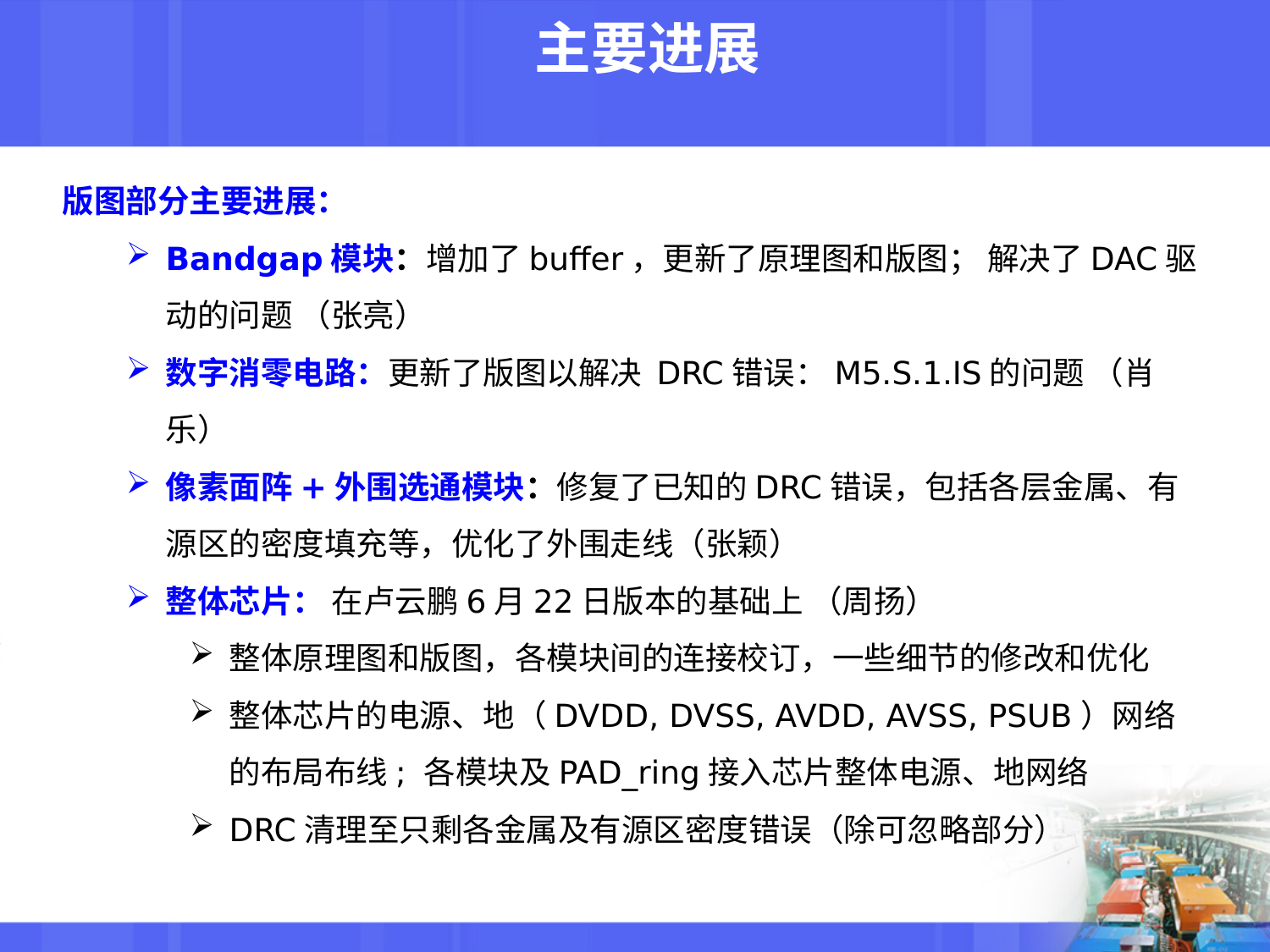

主要进展
版图部分主要进展：
Bandgap模块：增加了buffer，更新了原理图和版图； 解决了DAC驱动的问题 （张亮）
数字消零电路：更新了版图以解决 DRC错误：M5.S.1.IS的问题 （肖乐）
像素面阵+外围选通模块：修复了已知的DRC错误，包括各层金属、有源区的密度填充等，优化了外围走线（张颖）
整体芯片： 在卢云鹏6月22日版本的基础上 （周扬）
整体原理图和版图，各模块间的连接校订，一些细节的修改和优化
整体芯片的电源、地（DVDD, DVSS, AVDD, AVSS, PSUB）网络的布局布线; 各模块及PAD_ring接入芯片整体电源、地网络
DRC清理至只剩各金属及有源区密度错误（除可忽略部分）